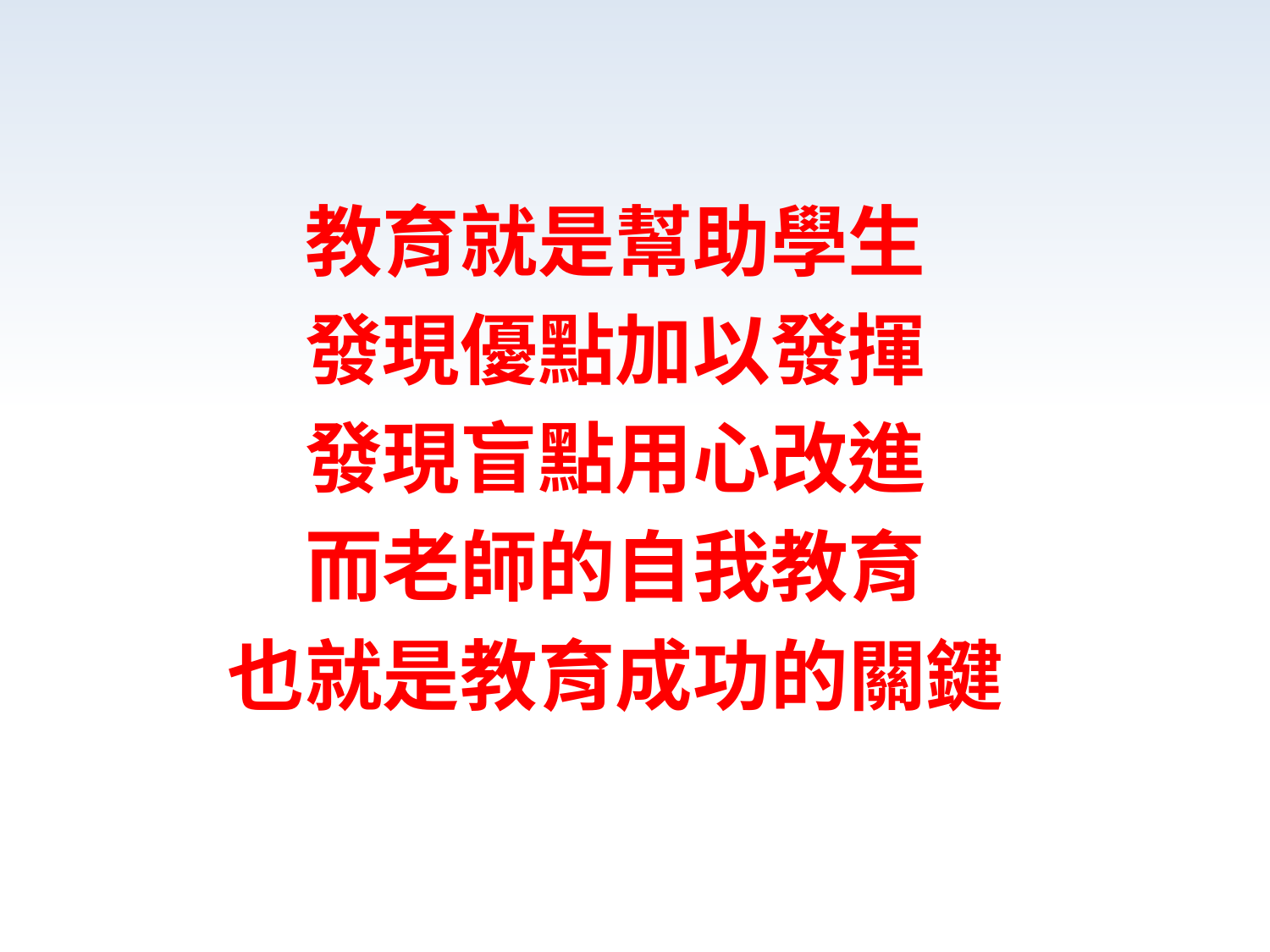

教育就是幫助學生
發現優點加以發揮
發現盲點用心改進
而老師的自我教育
也就是教育成功的關鍵